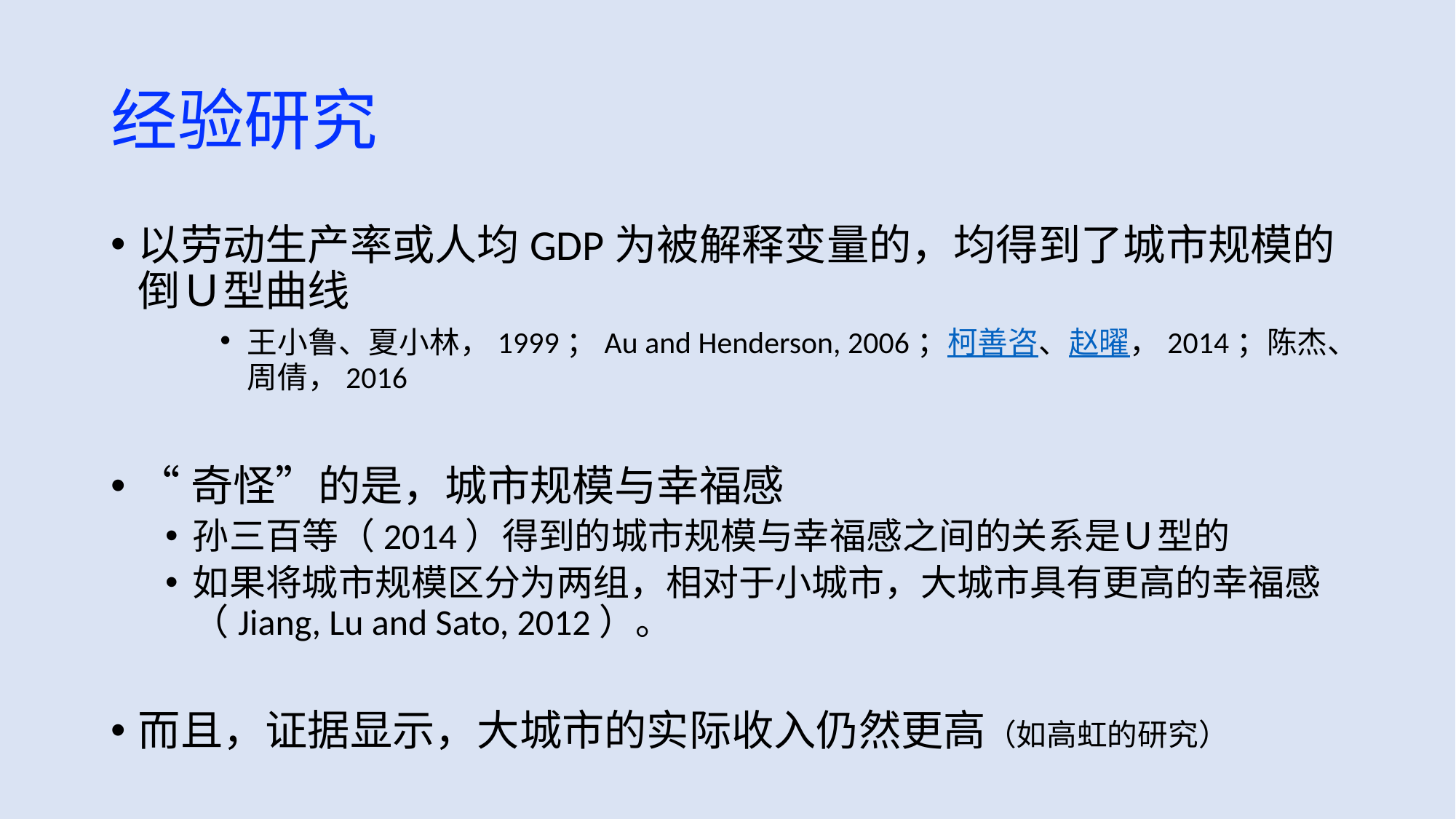

# 经验研究
以劳动生产率或人均GDP为被解释变量的，均得到了城市规模的倒Ｕ型曲线
王小鲁、夏小林，1999；Au and Henderson, 2006；柯善咨、赵曜，2014；陈杰、周倩，2016

“奇怪”的是，城市规模与幸福感
孙三百等（2014）得到的城市规模与幸福感之间的关系是Ｕ型的
如果将城市规模区分为两组，相对于小城市，大城市具有更高的幸福感（Jiang, Lu and Sato, 2012）。

而且，证据显示，大城市的实际收入仍然更高（如高虹的研究）